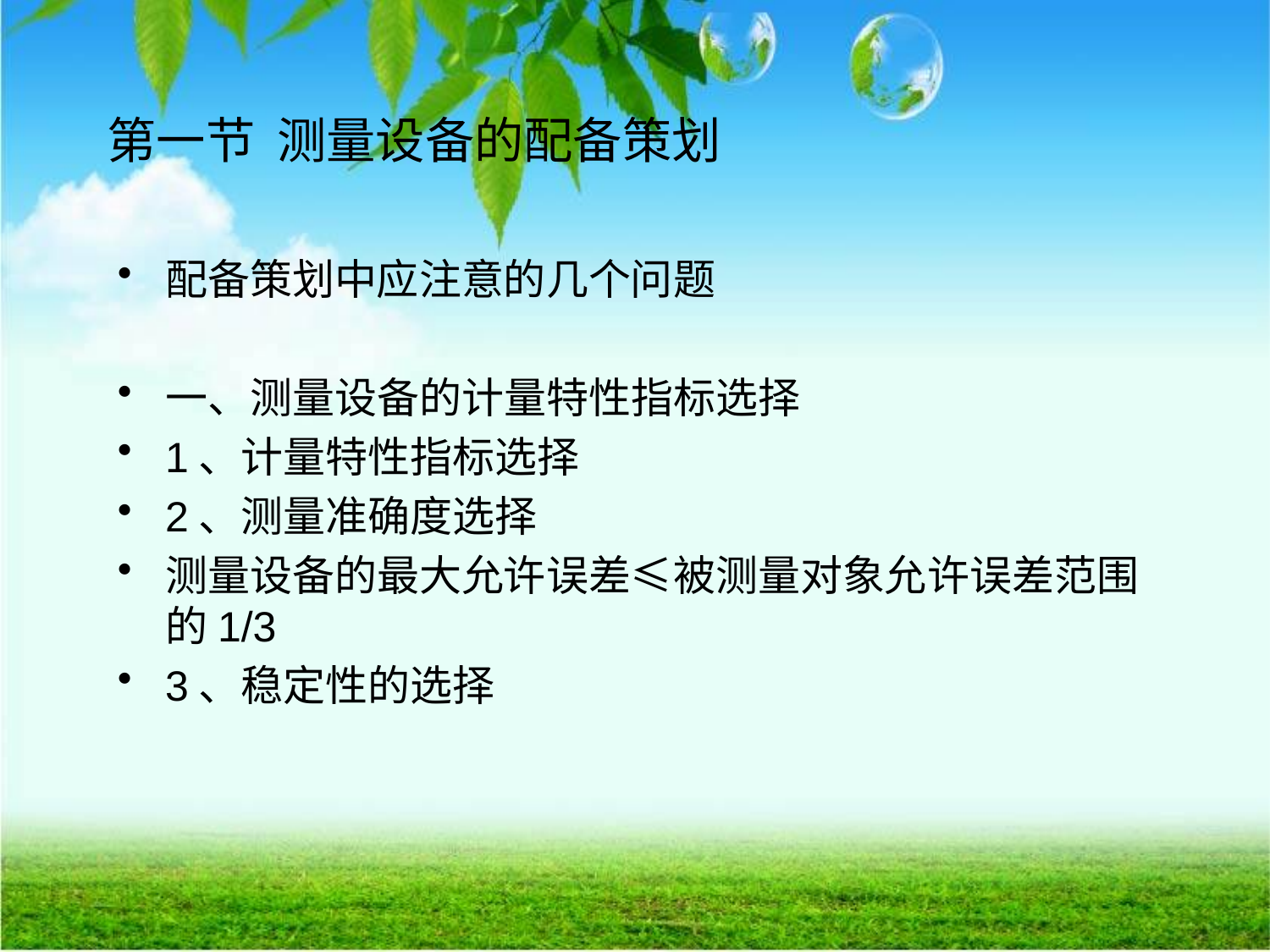

# 第一节  测量设备的配备策划
配备策划中应注意的几个问题

一、测量设备的计量特性指标选择
1、计量特性指标选择
2、测量准确度选择
测量设备的最大允许误差≤被测量对象允许误差范围的1/3
3、稳定性的选择